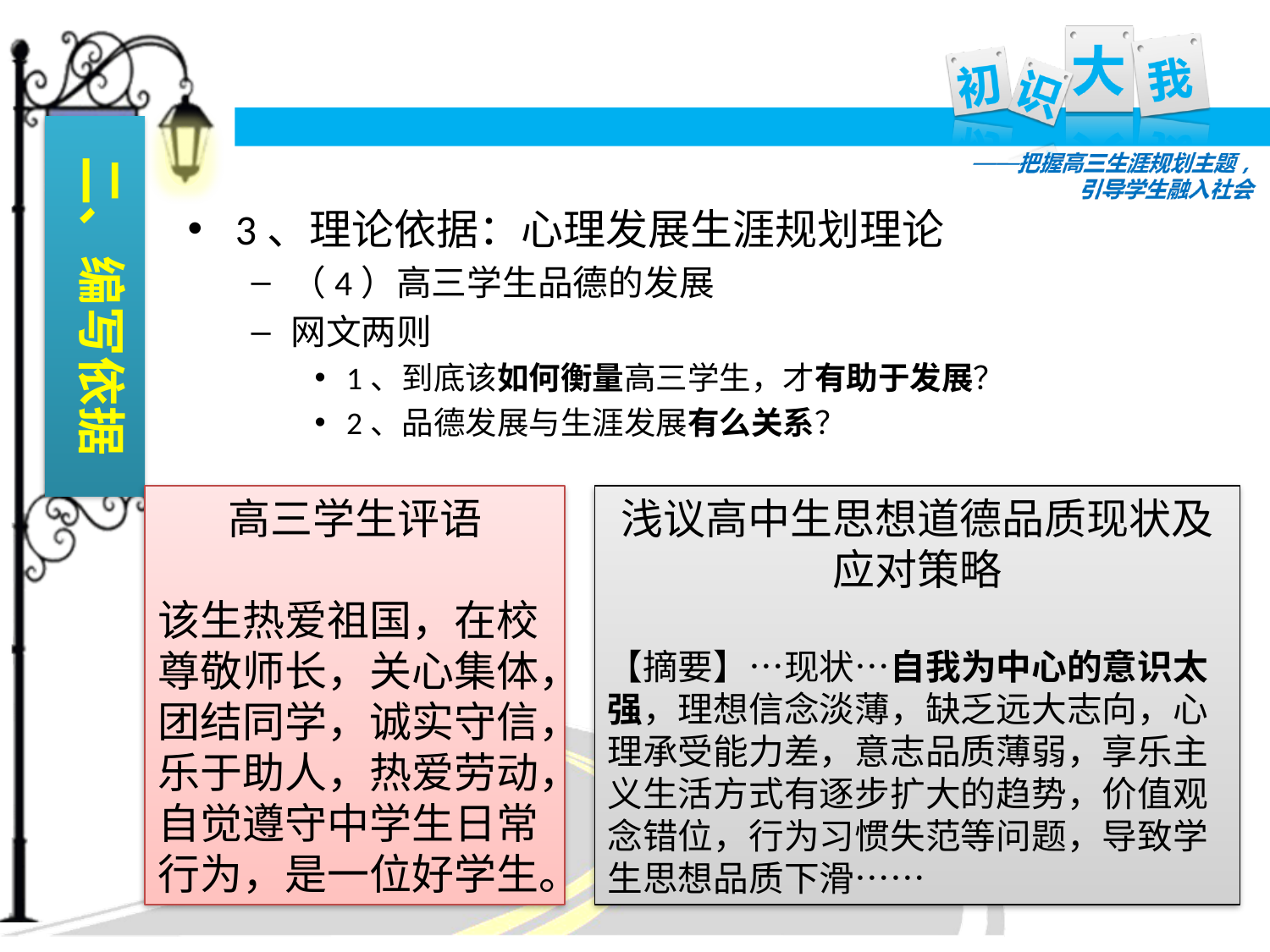

二、编写依据
3、理论依据：心理发展生涯规划理论
（4）高三学生品德的发展
网文两则
1、到底该如何衡量高三学生，才有助于发展？
2、品德发展与生涯发展有么关系？

高三学生评语

该生热爱祖国，在校尊敬师长，关心集体，团结同学，诚实守信，乐于助人，热爱劳动，自觉遵守中学生日常行为，是一位好学生。
浅议高中生思想道德品质现状及应对策略

【摘要】…现状…自我为中心的意识太强，理想信念淡薄，缺乏远大志向，心理承受能力差，意志品质薄弱，享乐主义生活方式有逐步扩大的趋势，价值观念错位，行为习惯失范等问题，导致学生思想品质下滑……